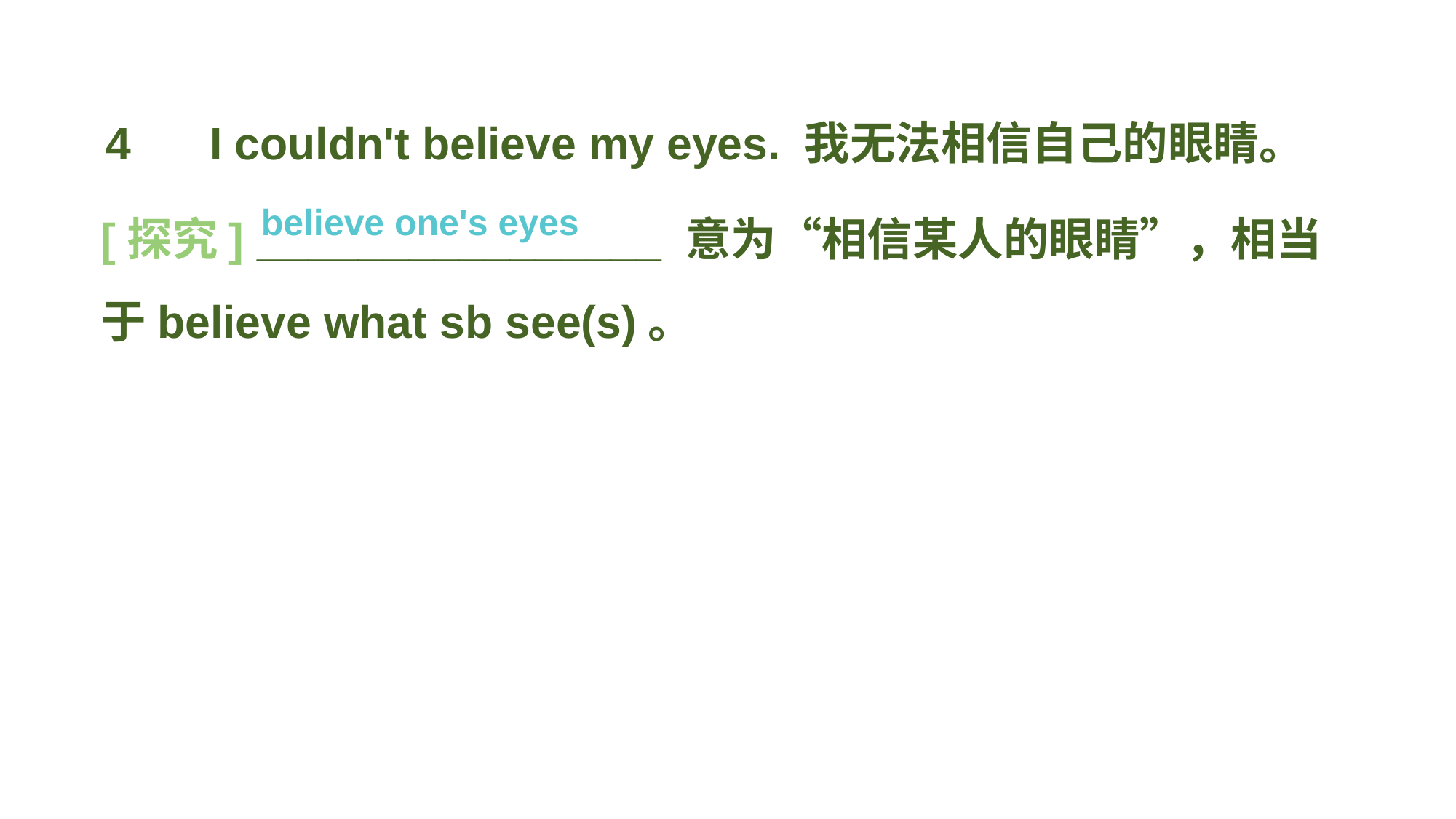

4　 I couldn't believe my eyes. 我无法相信自己的眼睛。
[探究] ________________ 意为“相信某人的眼睛”，相当于believe what sb see(s)。
 believe one's eyes